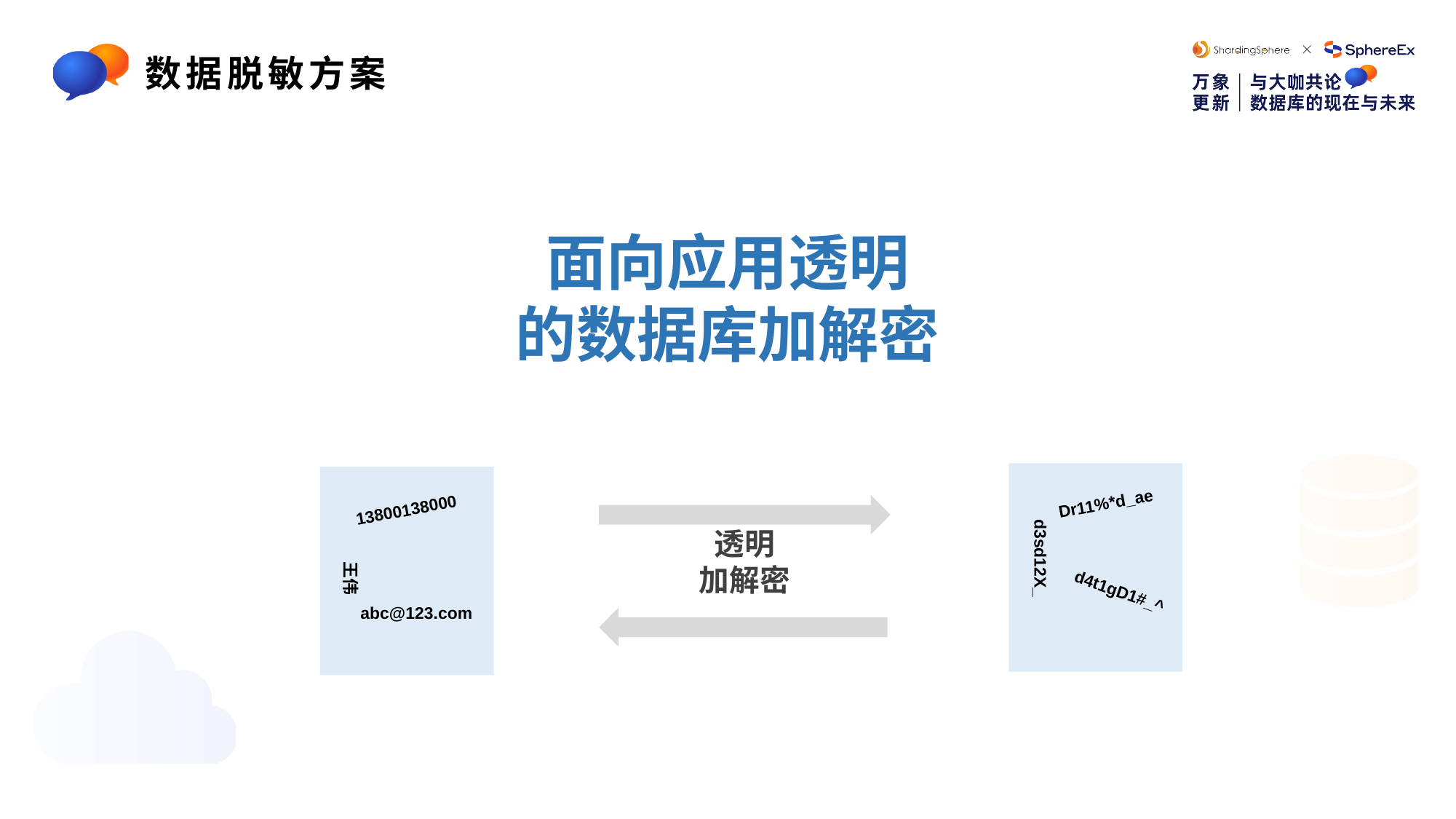

e7d195523061f1c0c2b73831c94a3edc981f60e396d3e182073EE1468018468A7F192AE5E5CD515B6C3125F8AF6E4EE646174E8CF0B46FD19828DCE8CDA3B3A044A74F0E769C5FA8CB87AB6FC303C8BA3785FAC64AF5424764E128FECAE4CC727650C04623638EBB0E38E204334561D5C6A1F0CAD760F6FBB7D9E209A4CCD06739B0CBDF42479AA5F56606813F7B2771
数据脱敏方案
面向应用透明
的数据库加解密

Dr11%*d_ae

d3sd12X_
d4t1gD1#_^
13800138000

abc@123.com
王伟
透明
加解密